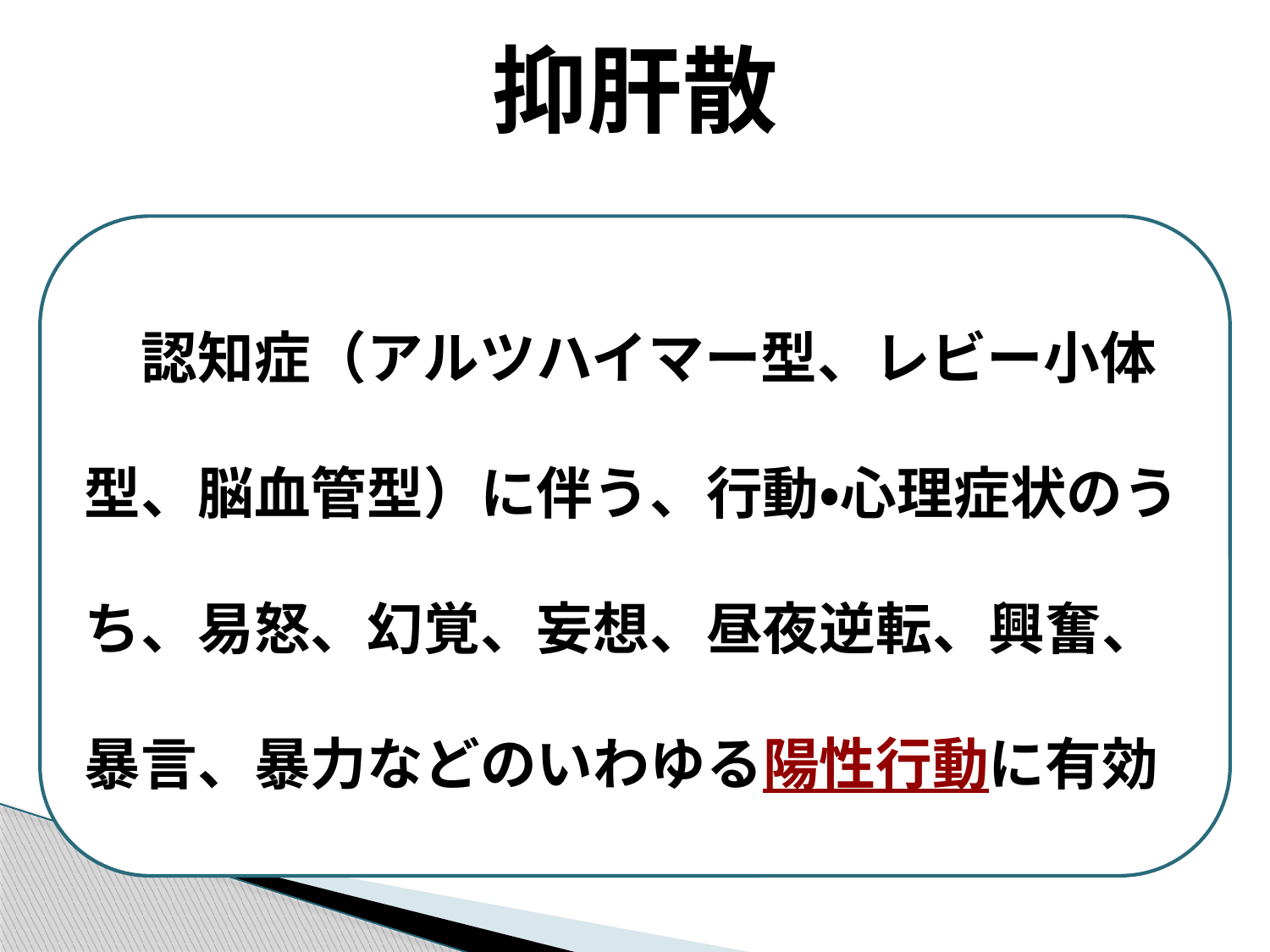

# 抑肝散
　認知症（アルツハイマー型、レビー小体型、脳血管型）に伴う、行動・心理症状のうち、易怒、幻覚、妄想、昼夜逆転、興奮、暴言、暴力などのいわゆる陽性行動に有効